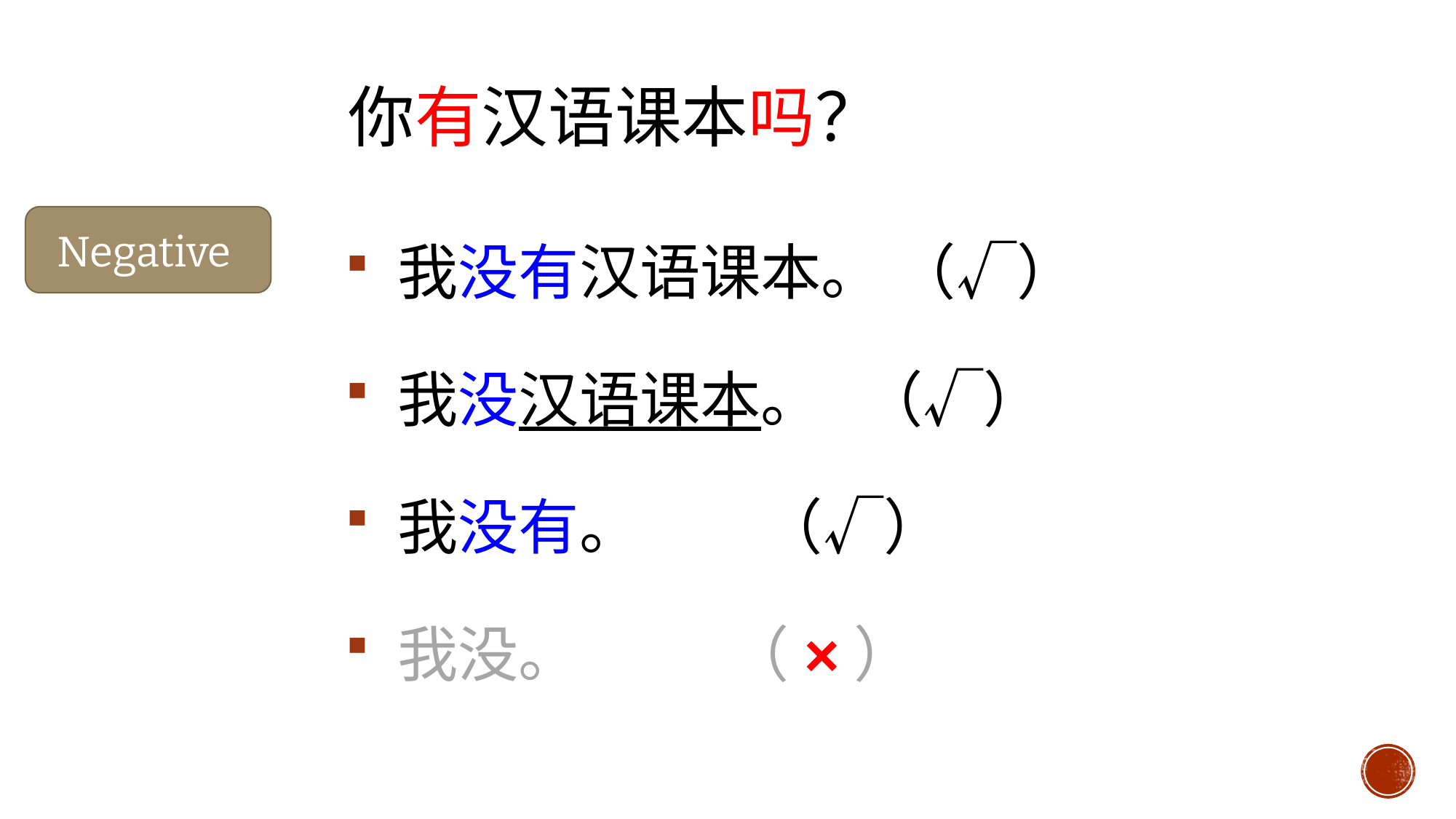

你有汉语课本吗？
 我没有汉语课本。 （√）
 我没汉语课本。   （√）
 我没有。         （√）
 我没。           （×）

Negative